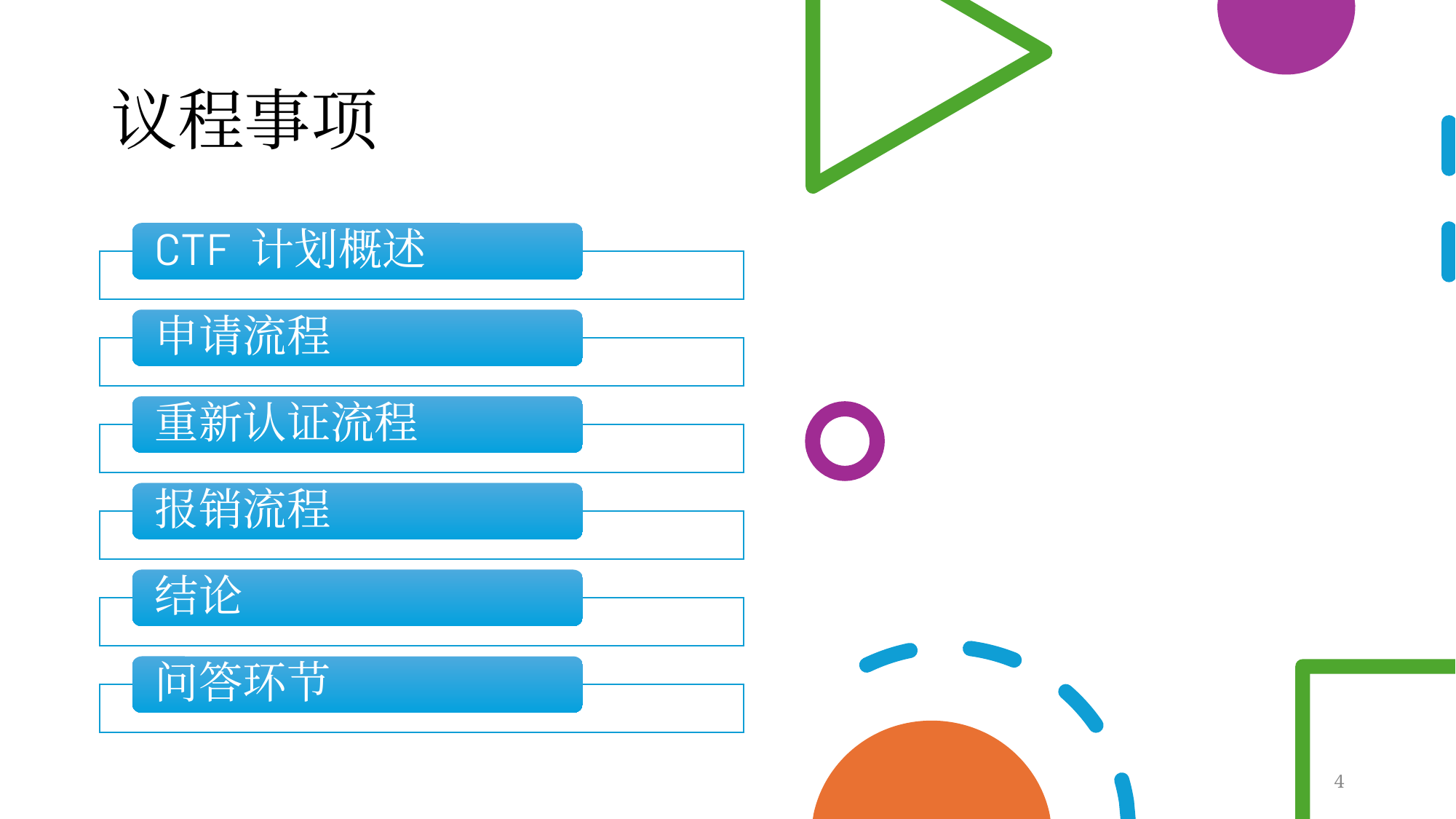

# 议程事项
CTF 计划概述
申请流程
重新认证流程
报销流程
结论
问答环节

4